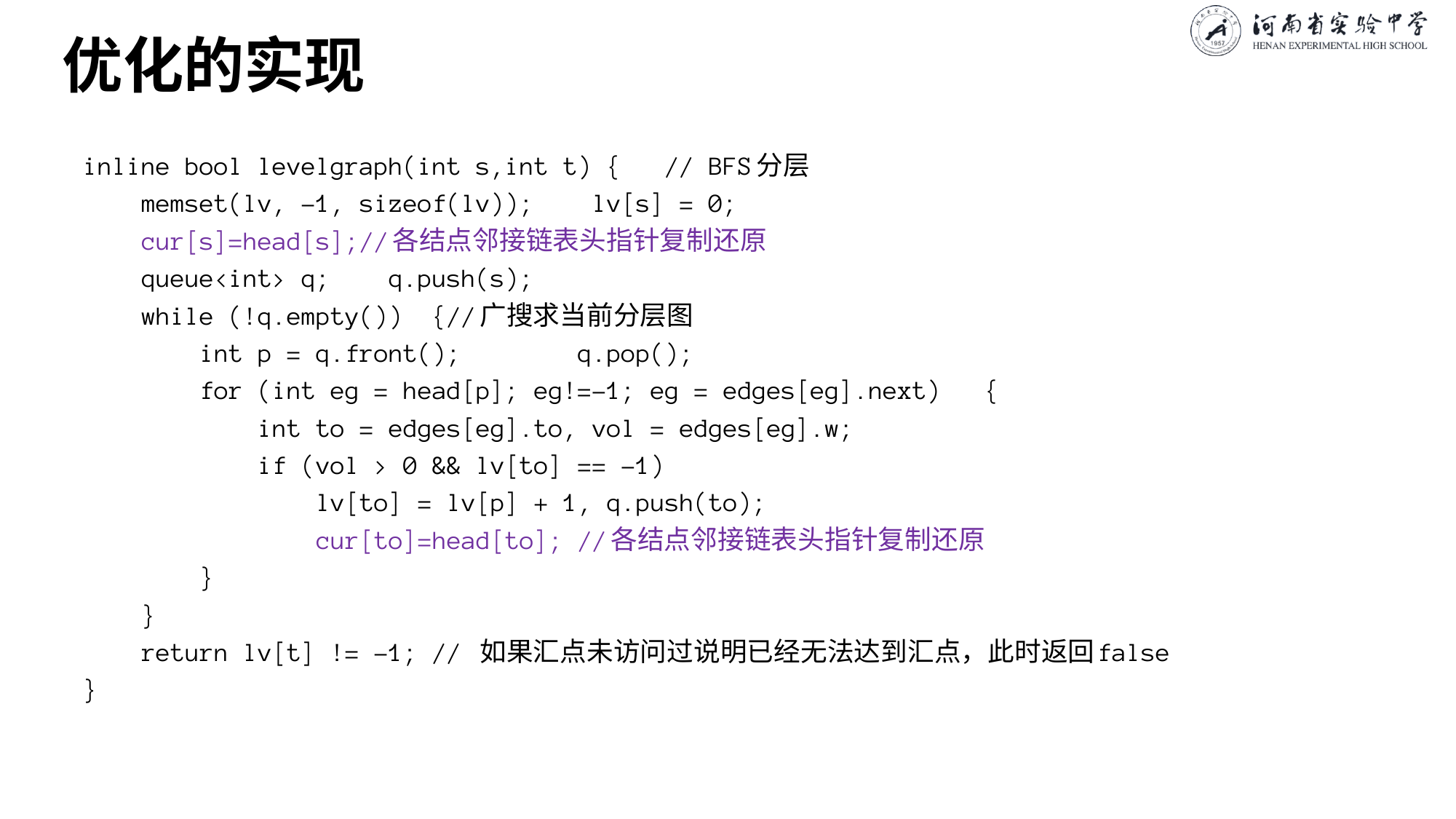

# 优化的实现
inline bool levelgraph(int s,int t) {   // BFS分层
    memset(lv, -1, sizeof(lv));    lv[s] = 0;
     cur[s]=head[s];//各结点邻接链表头指针复制还原
    queue<int> q;    q.push(s);
    while (!q.empty())  {//广搜求当前分层图
        int p = q.front();        q.pop();
        for (int eg = head[p]; eg!=-1; eg = edges[eg].next)   {
            int to = edges[eg].to, vol = edges[eg].w;
            if (vol > 0 && lv[to] == -1)
                lv[to] = lv[p] + 1, q.push(to);
                cur[to]=head[to]; //各结点邻接链表头指针复制还原
        }
    }
    return lv[t] != -1; // 如果汇点未访问过说明已经无法达到汇点，此时返回false
}